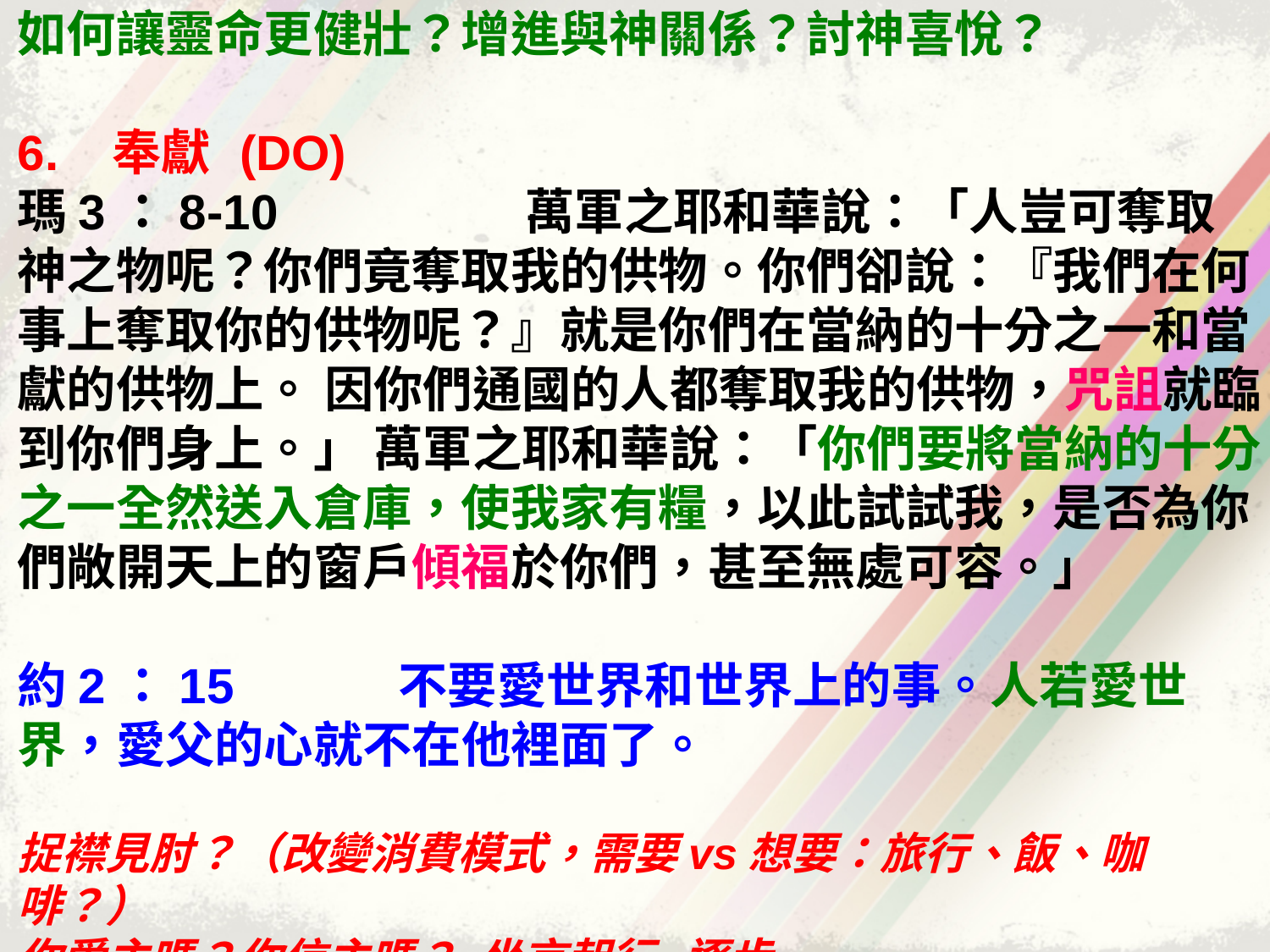

如何讓靈命更健壯？增進與神關係？討神喜悅？

6.   奉獻   (DO)
瑪3：8-10		萬軍之耶和華說：「人豈可奪取神之物呢？你們竟奪取我的供物。你們卻說：『我們在何事上奪取你的供物呢？』就是你們在當納的十分之一和當獻的供物上。 因你們通國的人都奪取我的供物，咒詛就臨到你們身上。」 萬軍之耶和華說：「你們要將當納的十分之一全然送入倉庫，使我家有糧，以此試試我，是否為你們敞開天上的窗戶傾福於你們，甚至無處可容。」

約2：15		不要愛世界和世界上的事。人若愛世界，愛父的心就不在他裡面了。

捉襟見肘？（改變消費模式，需要vs想要：旅行、飯、咖啡？）
你愛主嗎？你信主嗎？  坐言起行   逐步